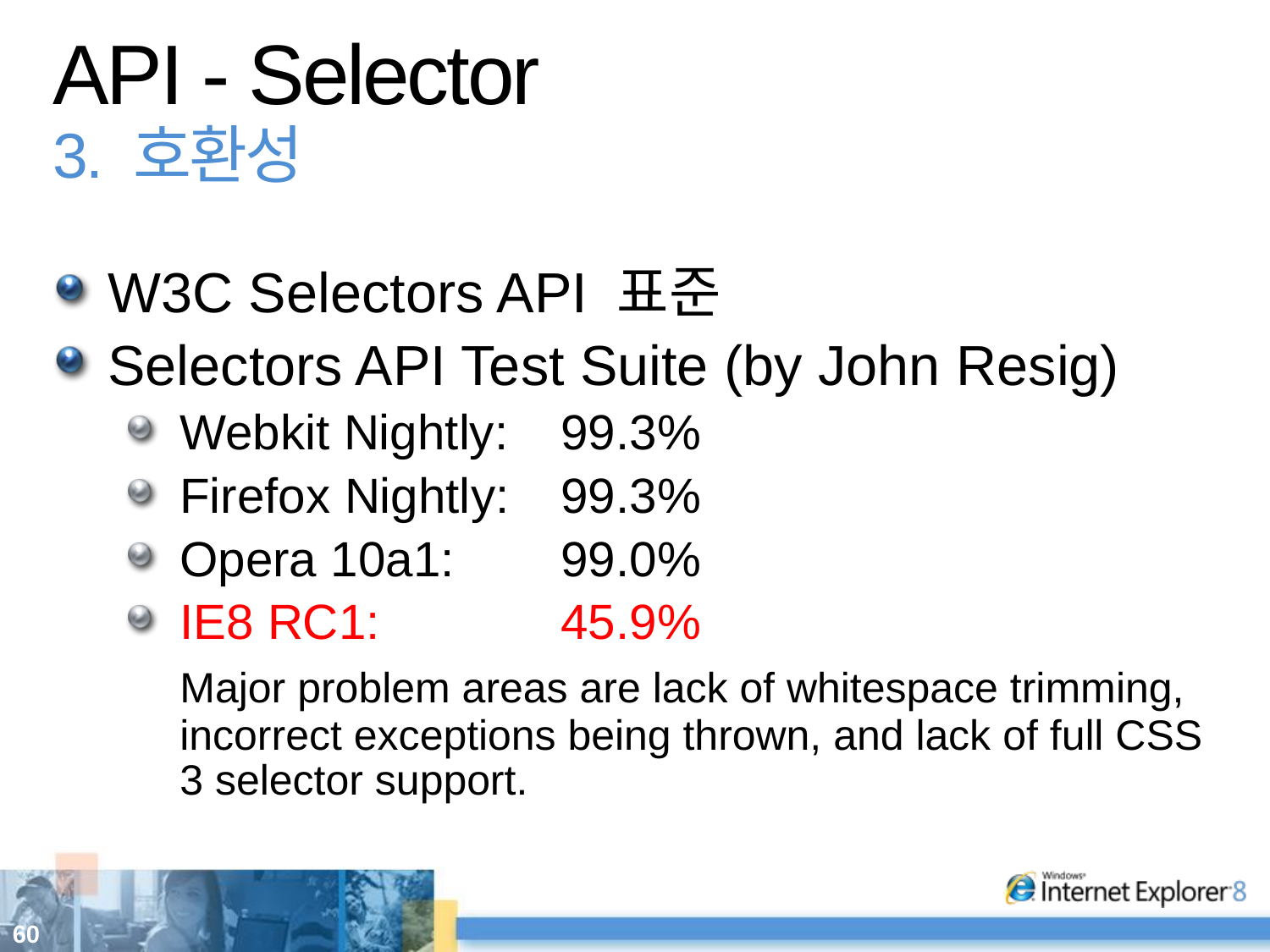

# API - Selector 3. 호환성
W3C Selectors API 표준
Selectors API Test Suite (by John Resig)
Webkit Nightly:	99.3%
Firefox Nightly:	99.3%
Opera 10a1:	99.0%
IE8 RC1:		45.9%
	Major problem areas are lack of whitespace trimming, incorrect exceptions being thrown, and lack of full CSS 3 selector support.